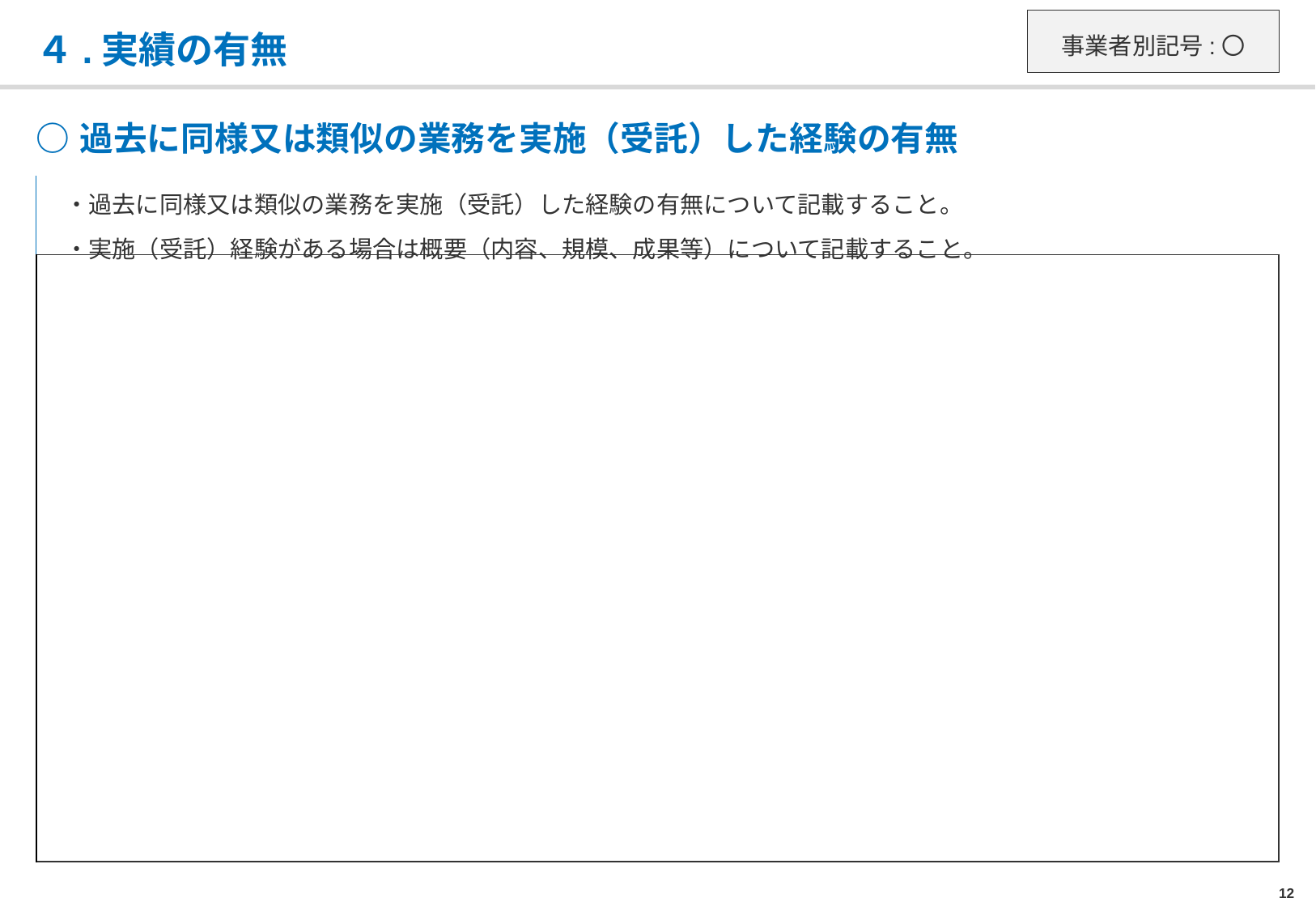

事業者別記号:〇
# ４.実績の有無
| ○過去に同様又は類似の業務を実施（受託）した経験の有無 |
| --- |
| ・過去に同様又は類似の業務を実施（受託）した経験の有無について記載すること。 ・実施（受託）経験がある場合は概要（内容、規模、成果等）について記載すること。 |
|  |
| --- |
12